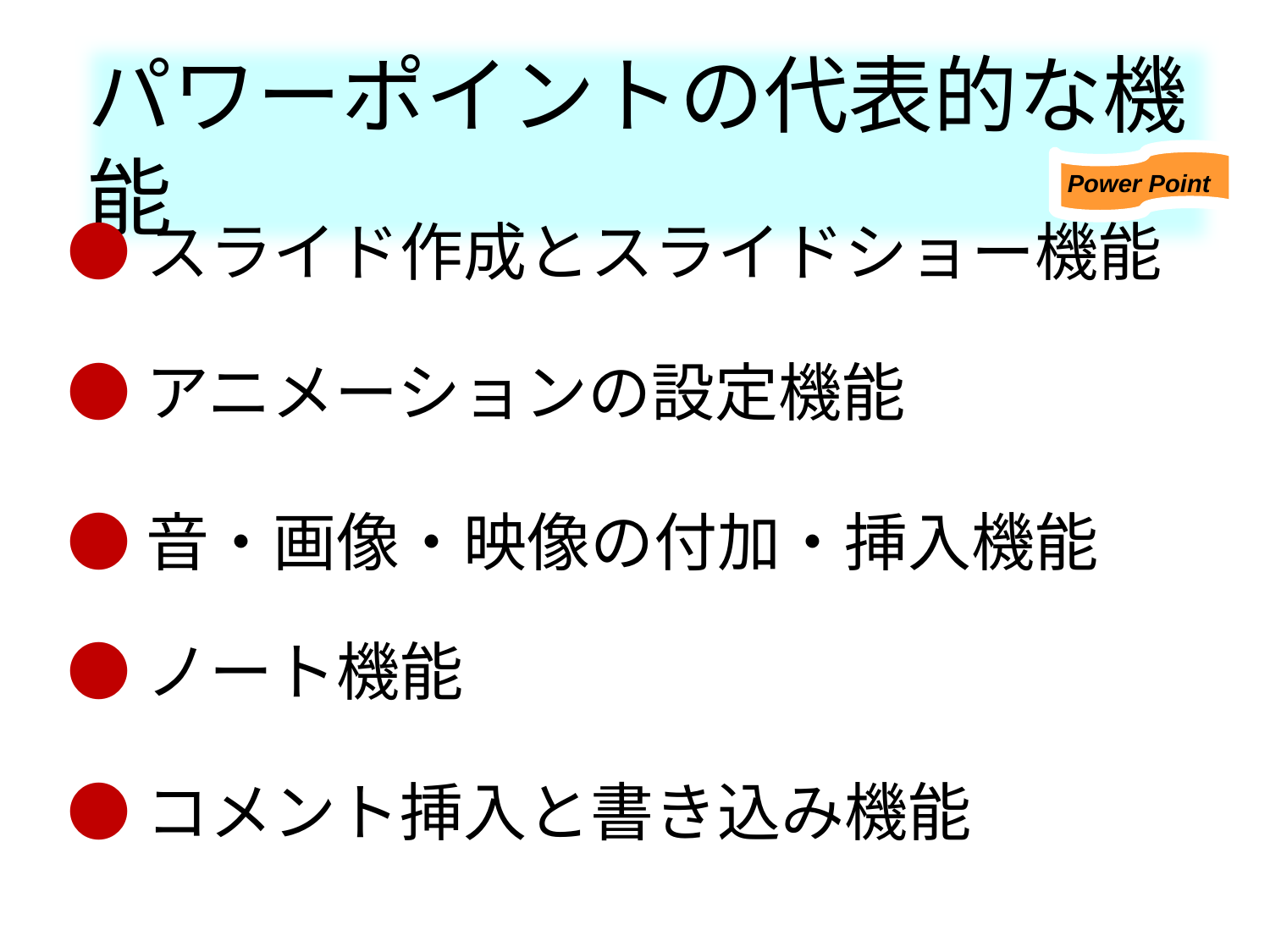

パワーポイントの代表的な機能

Power Point
●スライド作成とスライドショー機能
●アニメーションの設定機能
●音・画像・映像の付加・挿入機能
●ノート機能
●コメント挿入と書き込み機能